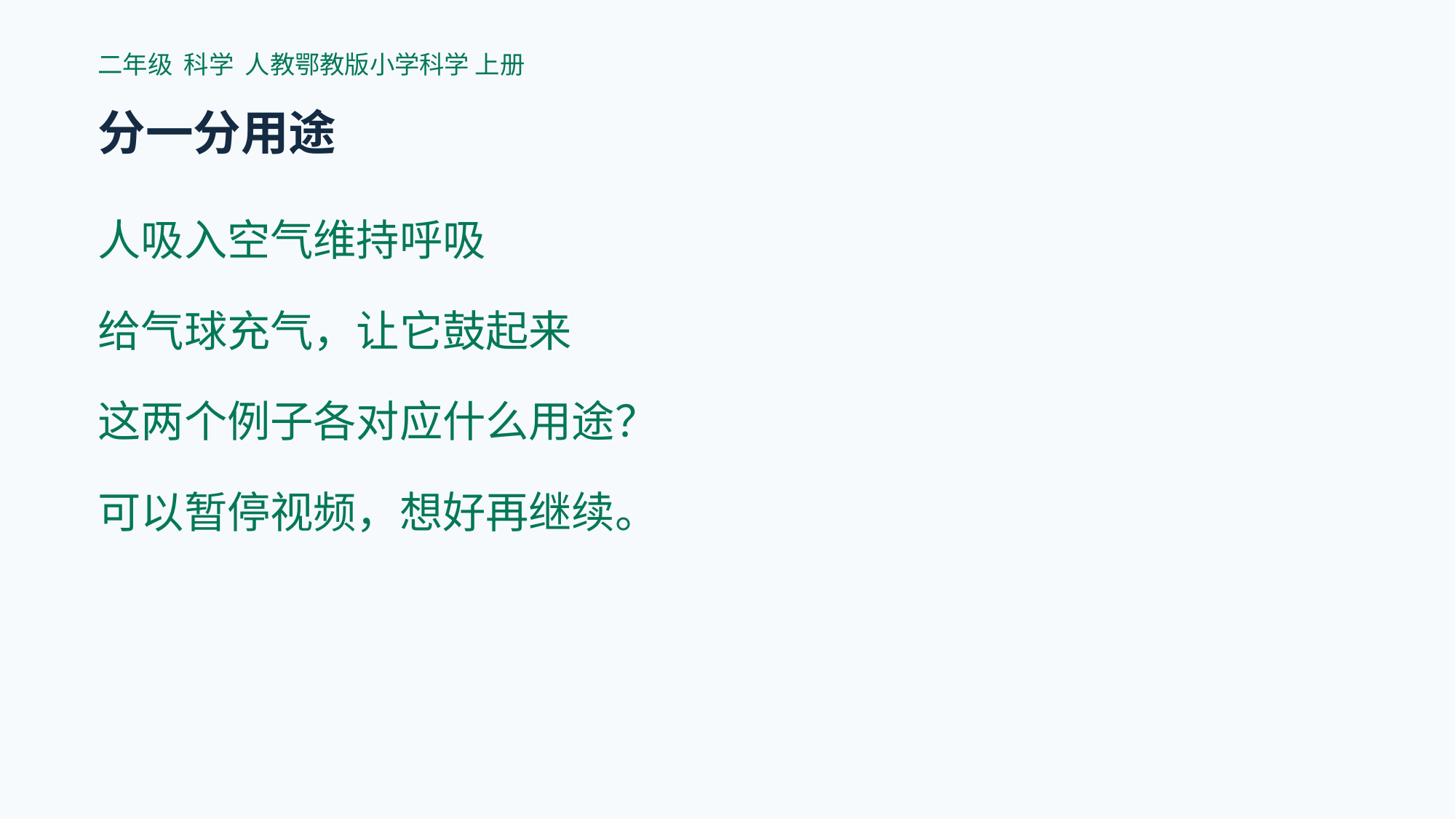

二年级  科学  人教鄂教版小学科学 上册
分一分用途
人吸入空气维持呼吸
给气球充气，让它鼓起来
这两个例子各对应什么用途？
可以暂停视频，想好再继续。